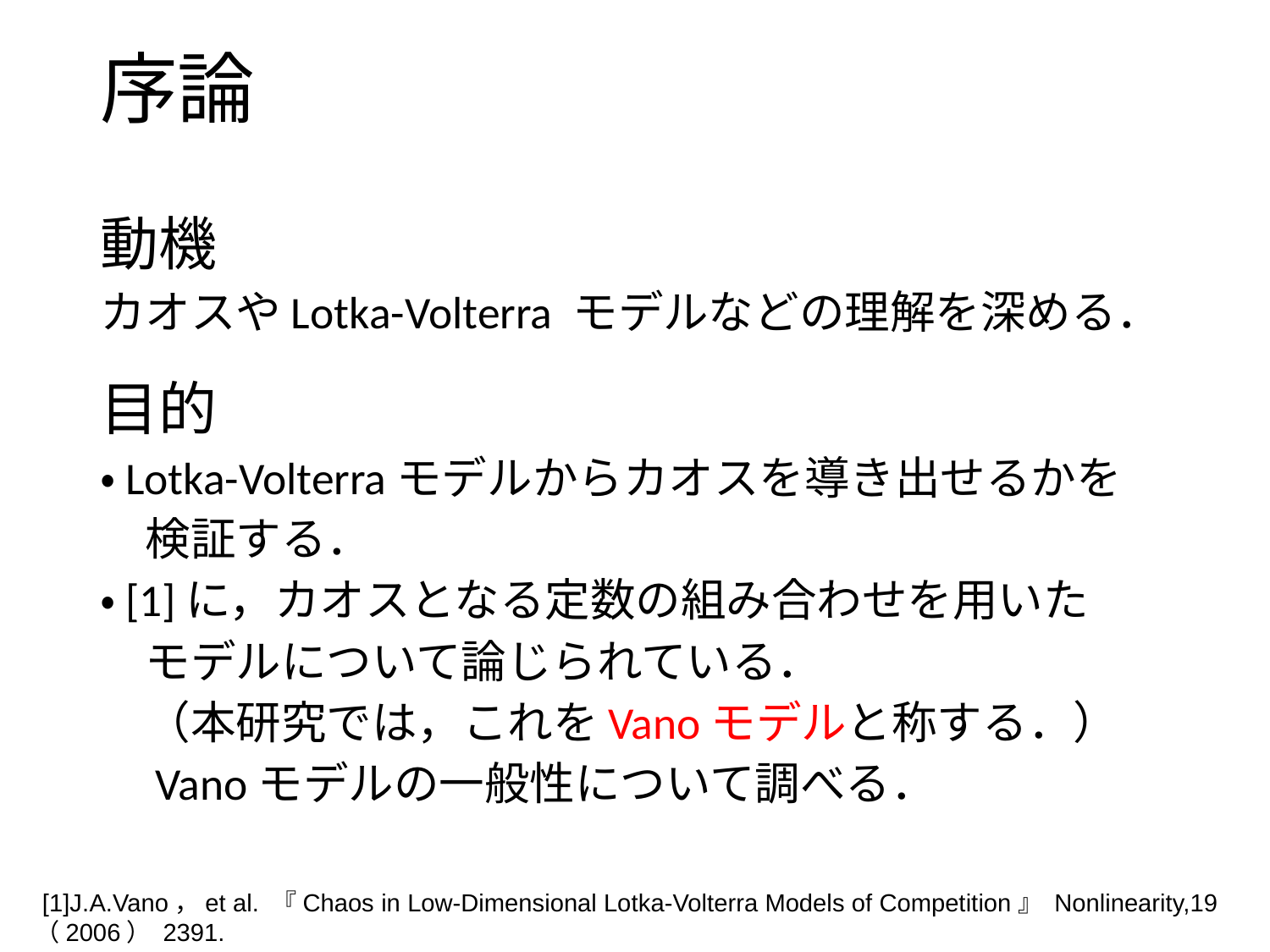

# 序論
動機
カオスやLotka-Volterra モデルなどの理解を深める．

目的
・Lotka-Volterraモデルからカオスを導き出せるかを
　検証する．
・[1]に，カオスとなる定数の組み合わせを用いた
　モデルについて論じられている．
　（本研究では，これをVanoモデルと称する．）
　Vanoモデルの一般性について調べる．
 [1]J.A.Vano，et al. 『Chaos in Low-Dimensional Lotka-Volterra Models of Competition』 Nonlinearity,19 （2006） 2391.